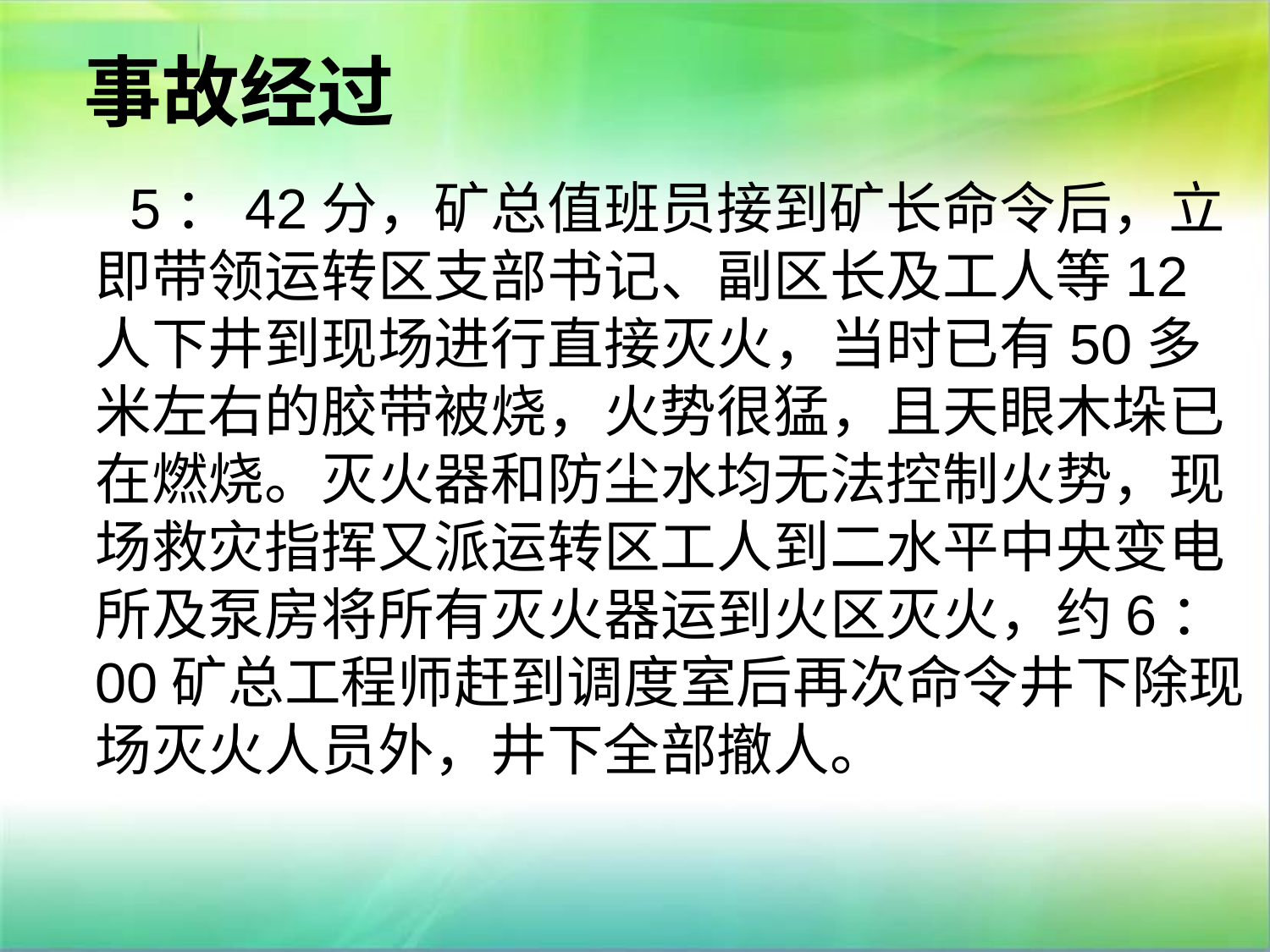

事故经过
      5：42分，矿总值班员接到矿长命令后，立即带领运转区支部书记、副区长及工人等12人下井到现场进行直接灭火，当时已有50多米左右的胶带被烧，火势很猛，且天眼木垛已在燃烧。灭火器和防尘水均无法控制火势，现场救灾指挥又派运转区工人到二水平中央变电所及泵房将所有灭火器运到火区灭火，约6：00矿总工程师赶到调度室后再次命令井下除现场灭火人员外，井下全部撤人。